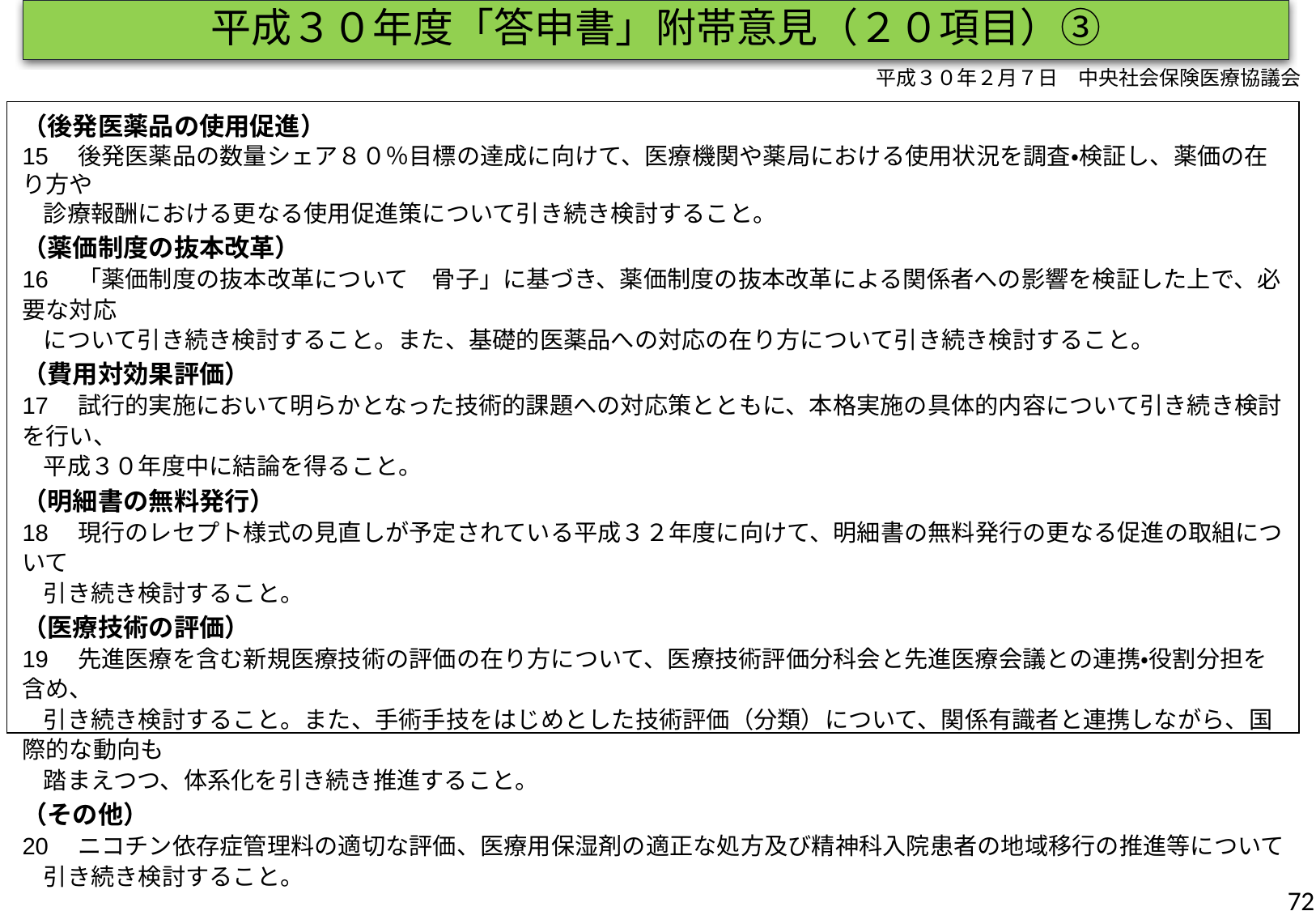

平成３０年度「答申書」附帯意見（２０項目）③
平成３０年２月７日　中央社会保険医療協議会

（後発医薬品の使用促進）
15　後発医薬品の数量シェア８０％目標の達成に向けて、医療機関や薬局における使用状況を調査・検証し、薬価の在り方や
   診療報酬における更なる使用促進策について引き続き検討すること。
（薬価制度の抜本改革）
16　「薬価制度の抜本改革について　骨子」に基づき、薬価制度の抜本改革による関係者への影響を検証した上で、必要な対応
   について引き続き検討すること。また、基礎的医薬品への対応の在り方について引き続き検討すること。
（費用対効果評価）
17　試行的実施において明らかとなった技術的課題への対応策とともに、本格実施の具体的内容について引き続き検討を行い、
   平成３０年度中に結論を得ること。
（明細書の無料発行）
18　現行のレセプト様式の見直しが予定されている平成３２年度に向けて、明細書の無料発行の更なる促進の取組について
   引き続き検討すること。
（医療技術の評価）
19　先進医療を含む新規医療技術の評価の在り方について、医療技術評価分科会と先進医療会議との連携・役割分担を含め、
   引き続き検討すること。また、手術手技をはじめとした技術評価（分類）について、関係有識者と連携しながら、国際的な動向も
   踏まえつつ、体系化を引き続き推進すること。
（その他）
20　ニコチン依存症管理料の適切な評価、医療用保湿剤の適正な処方及び精神科入院患者の地域移行の推進等について
   引き続き検討すること。

72